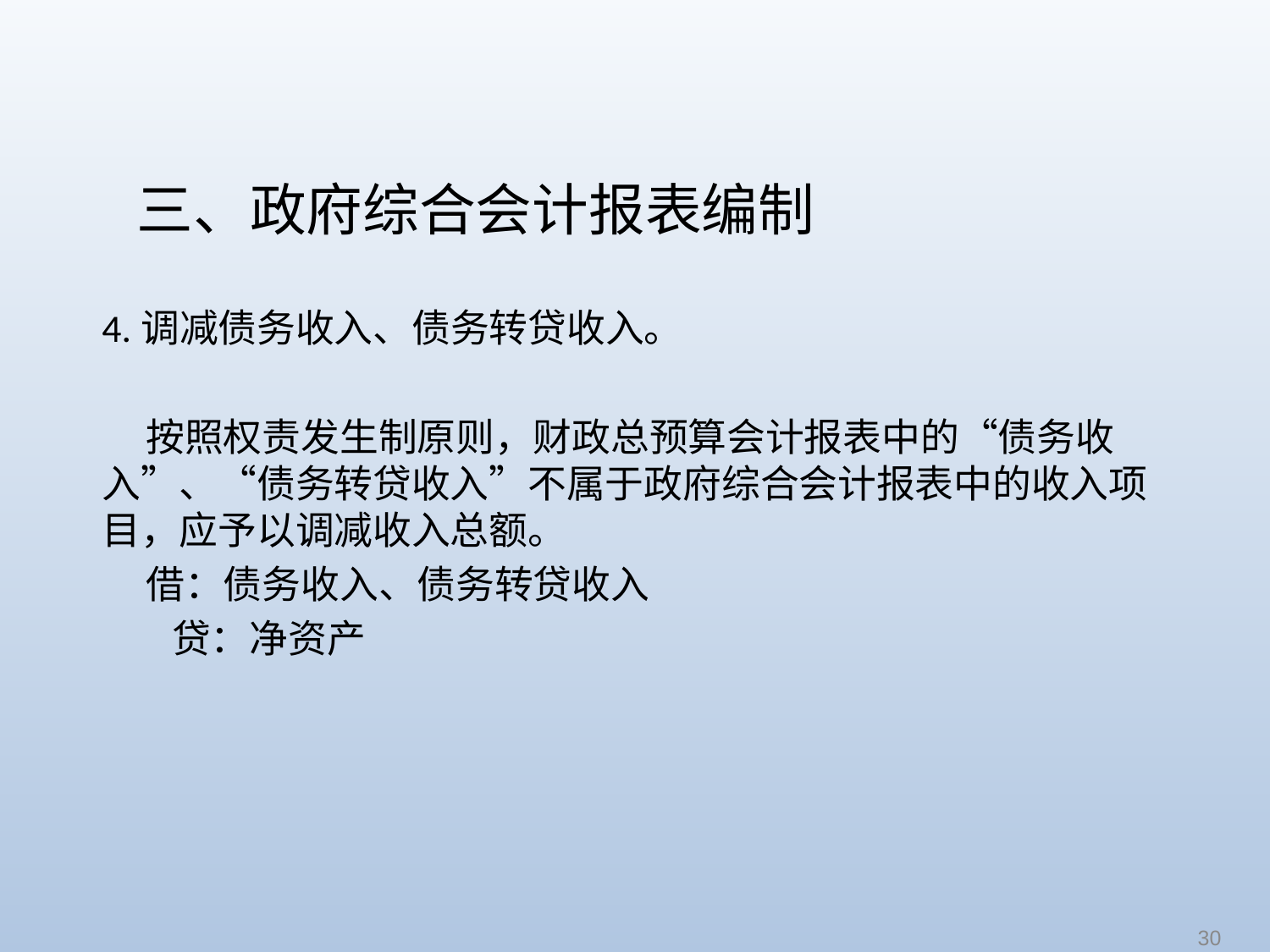

# 三、政府综合会计报表编制
4.调减债务收入、债务转贷收入。

    按照权责发生制原则，财政总预算会计报表中的“债务收入”、“债务转贷收入”不属于政府综合会计报表中的收入项目，应予以调减收入总额。
    借：债务收入、债务转贷收入
       贷：净资产

30